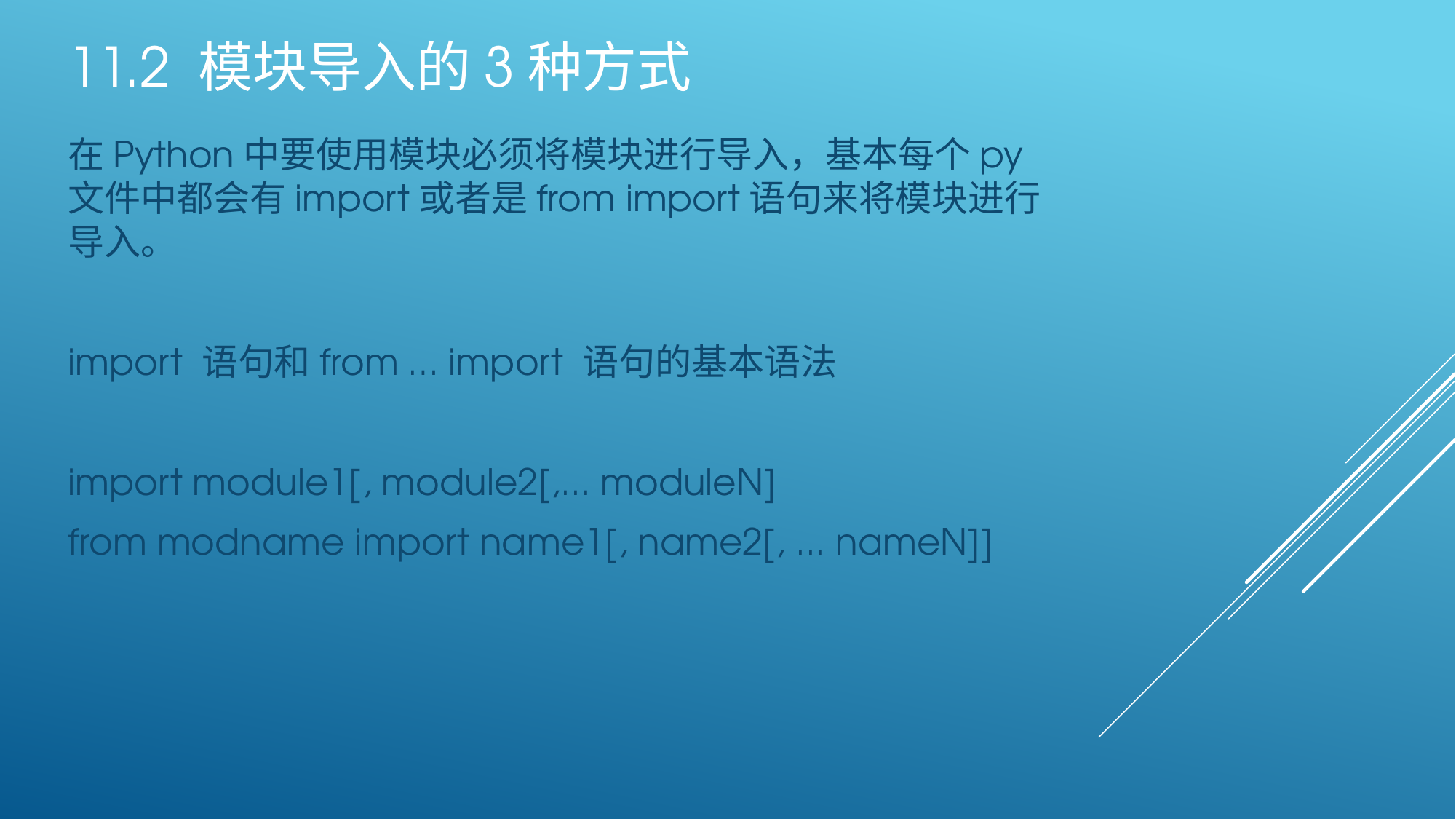

# 11.2 模块导入的3种方式
在Python中要使用模块必须将模块进行导入，基本每个py文件中都会有import或者是from import语句来将模块进行导入。

import 语句和from … import 语句的基本语法

import module1[, module2[,... moduleN]
from modname import name1[, name2[, ... nameN]]